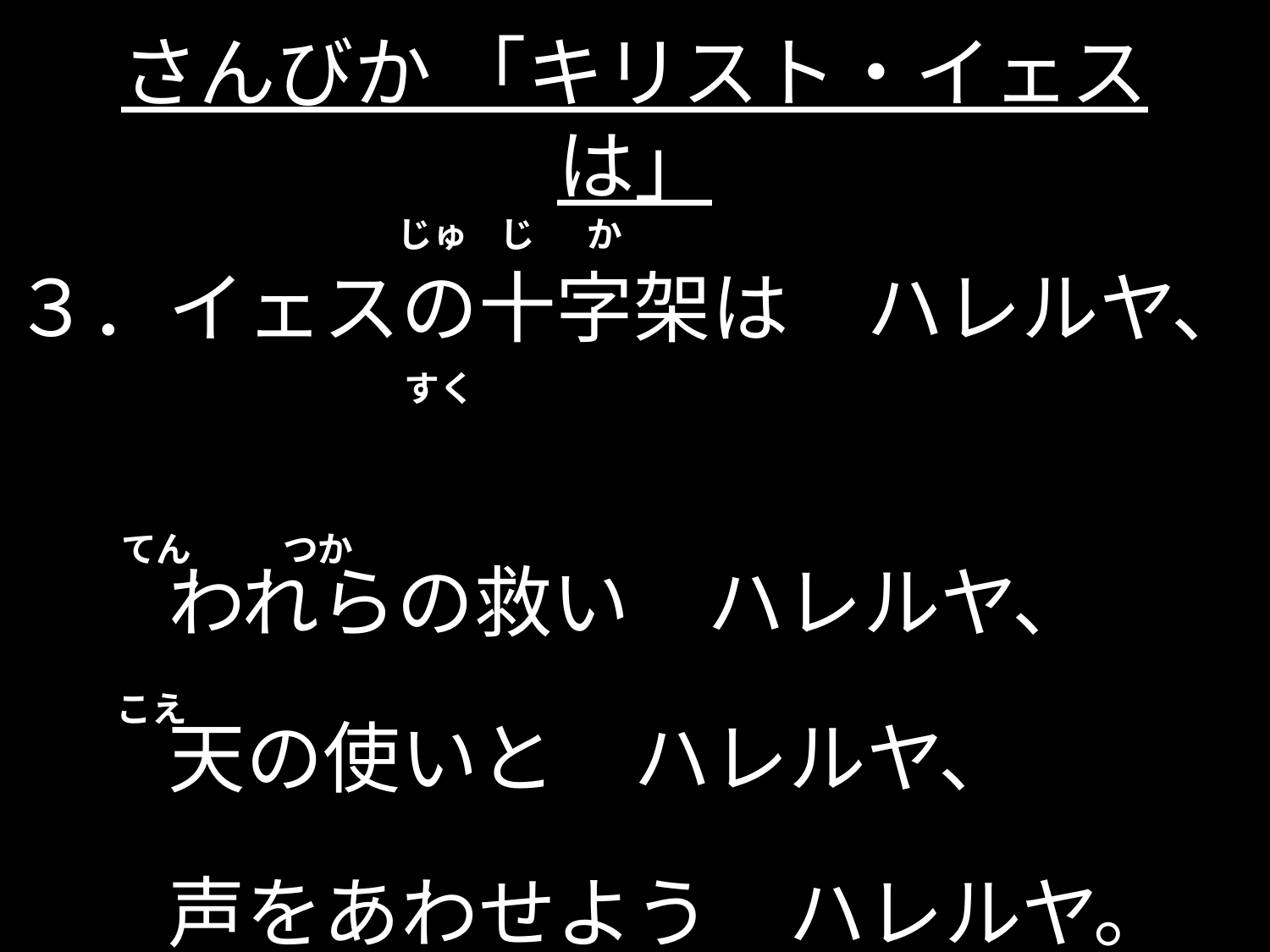

# さんびか 「キリスト・イェスは」
３．イェスの十字架は　ハレルヤ、
　　われらの救い　ハレルヤ、
　　天の使いと　ハレルヤ、
　　声をあわせよう　ハレルヤ。
（ローマ6･8-9）
じゅ    じ　  か
すく
てん
つか
こえ